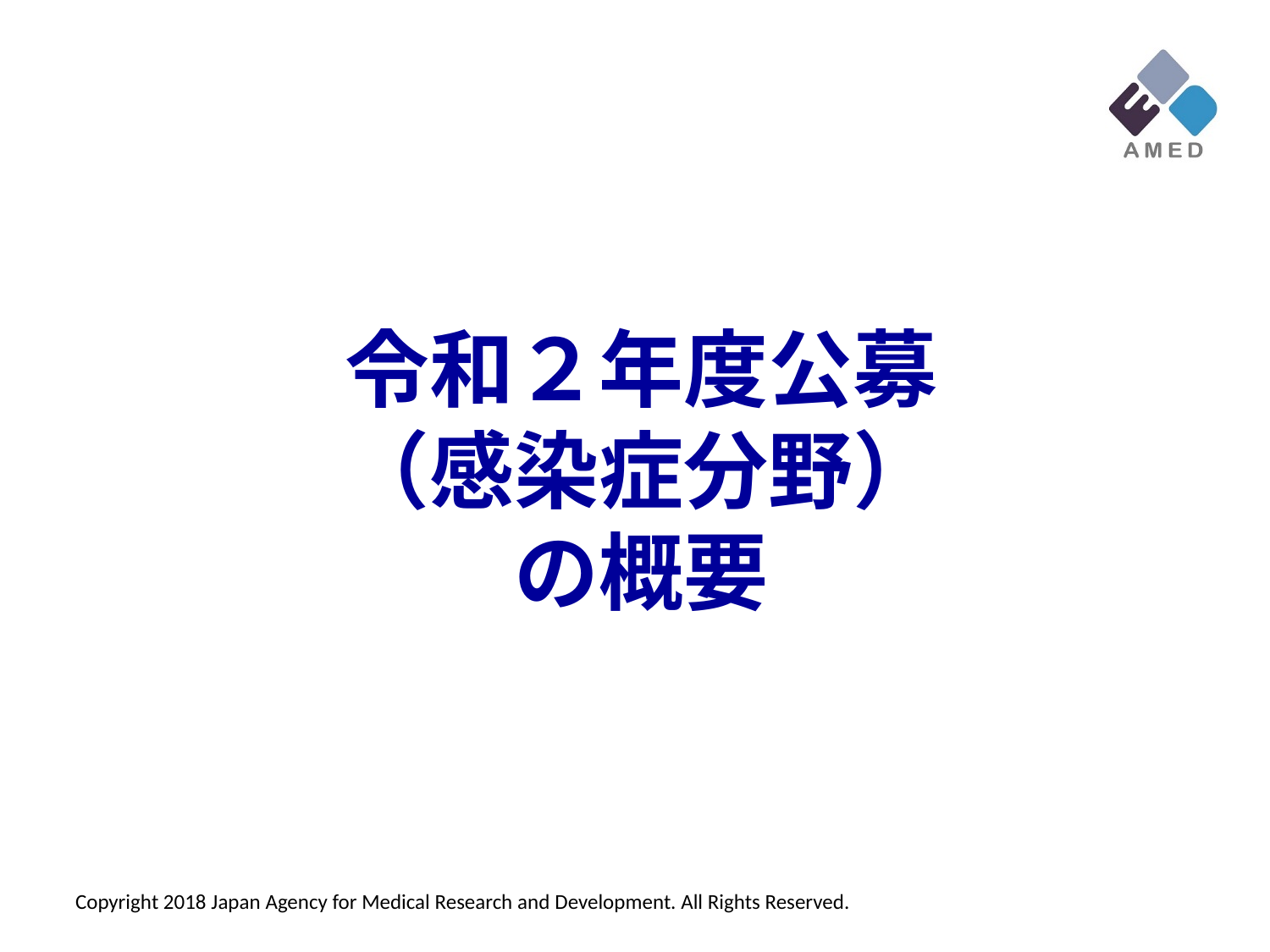

令和２年度公募
（感染症分野）
の概要
Copyright 2018 Japan Agency for Medical Research and Development. All Rights Reserved.